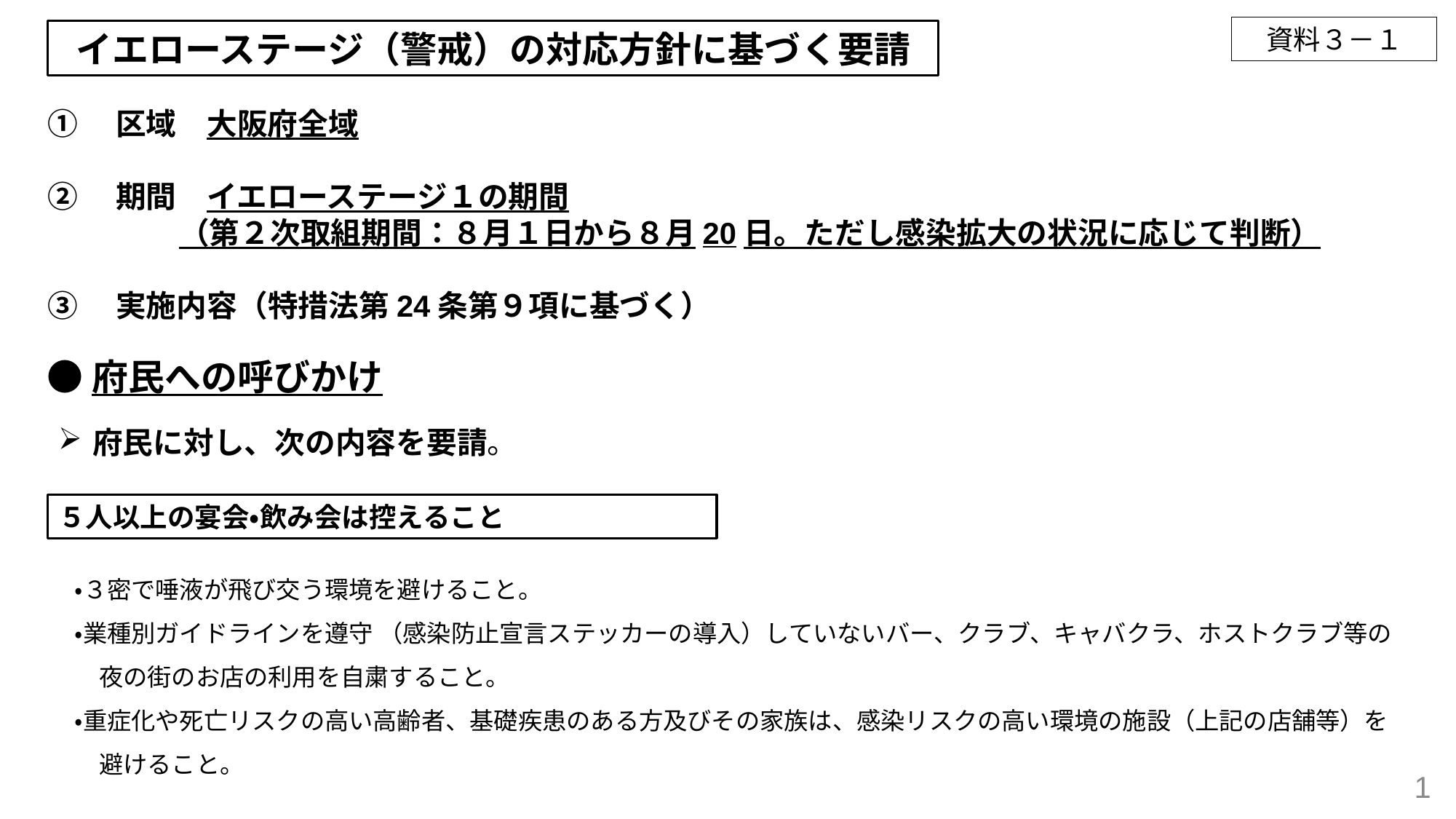

資料３－１
イエローステージ（警戒）の対応方針に基づく要請
   ①　区域　大阪府全域

   ②　期間　イエローステージ１の期間
　　　　　（第２次取組期間：８月１日から８月20日。ただし感染拡大の状況に応じて判断）

   ③　実施内容（特措法第24条第９項に基づく）
●府民への呼びかけ
府民に対し、次の内容を要請。
５人以上の宴会・飲み会は控えること
・３密で唾液が飛び交う環境を避けること。
・業種別ガイドラインを遵守 （感染防止宣言ステッカーの導入）していないバー、クラブ、キャバクラ、ホストクラブ等の
　夜の街のお店の利用を自粛すること。
・重症化や死亡リスクの高い高齢者、基礎疾患のある方及びその家族は、感染リスクの高い環境の施設（上記の店舗等）を
　避けること。
1